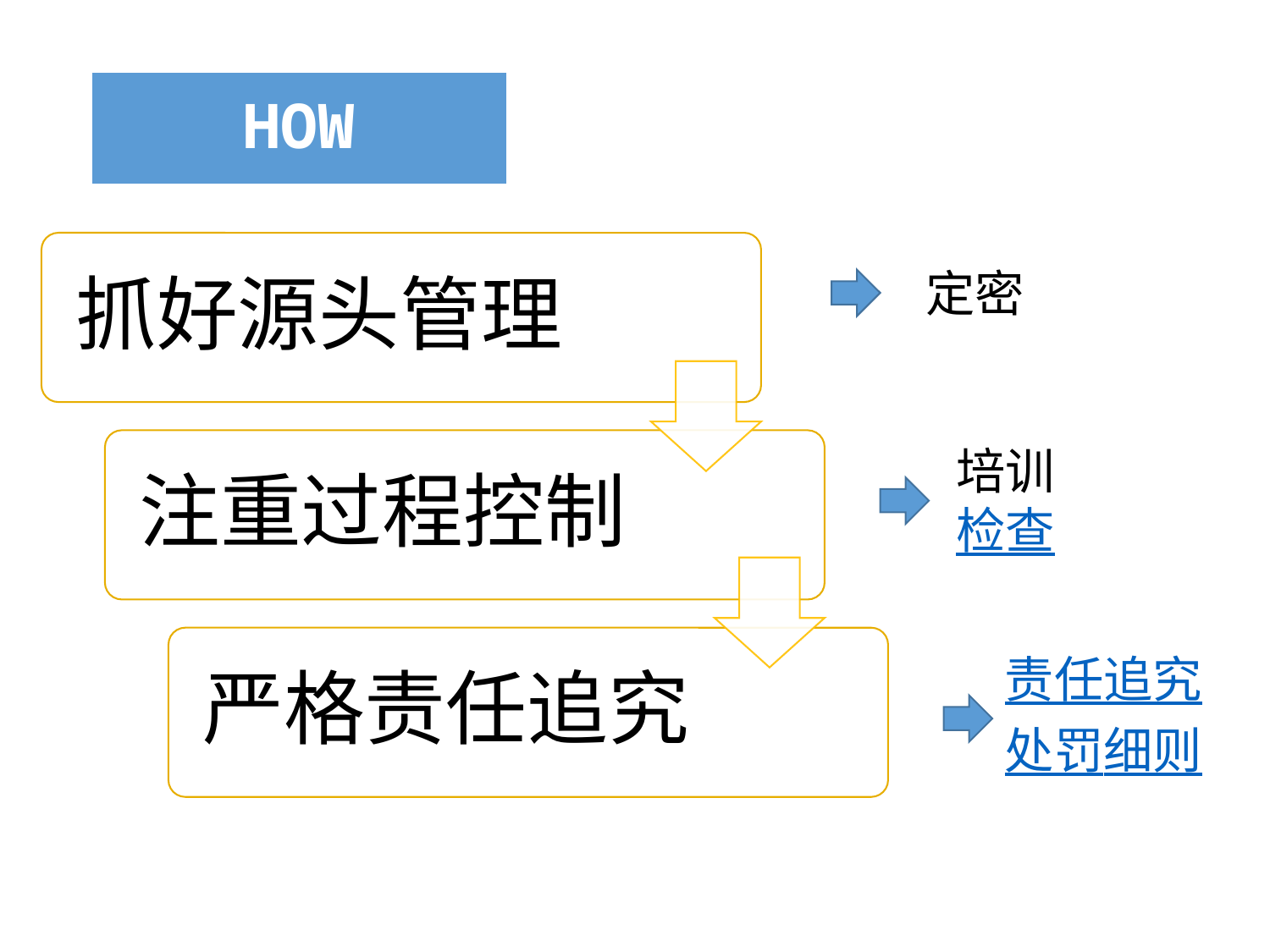

HOW
抓好源头管理
注重过程控制
严格责任追究

定密

培训
检查

责任追究
处罚细则